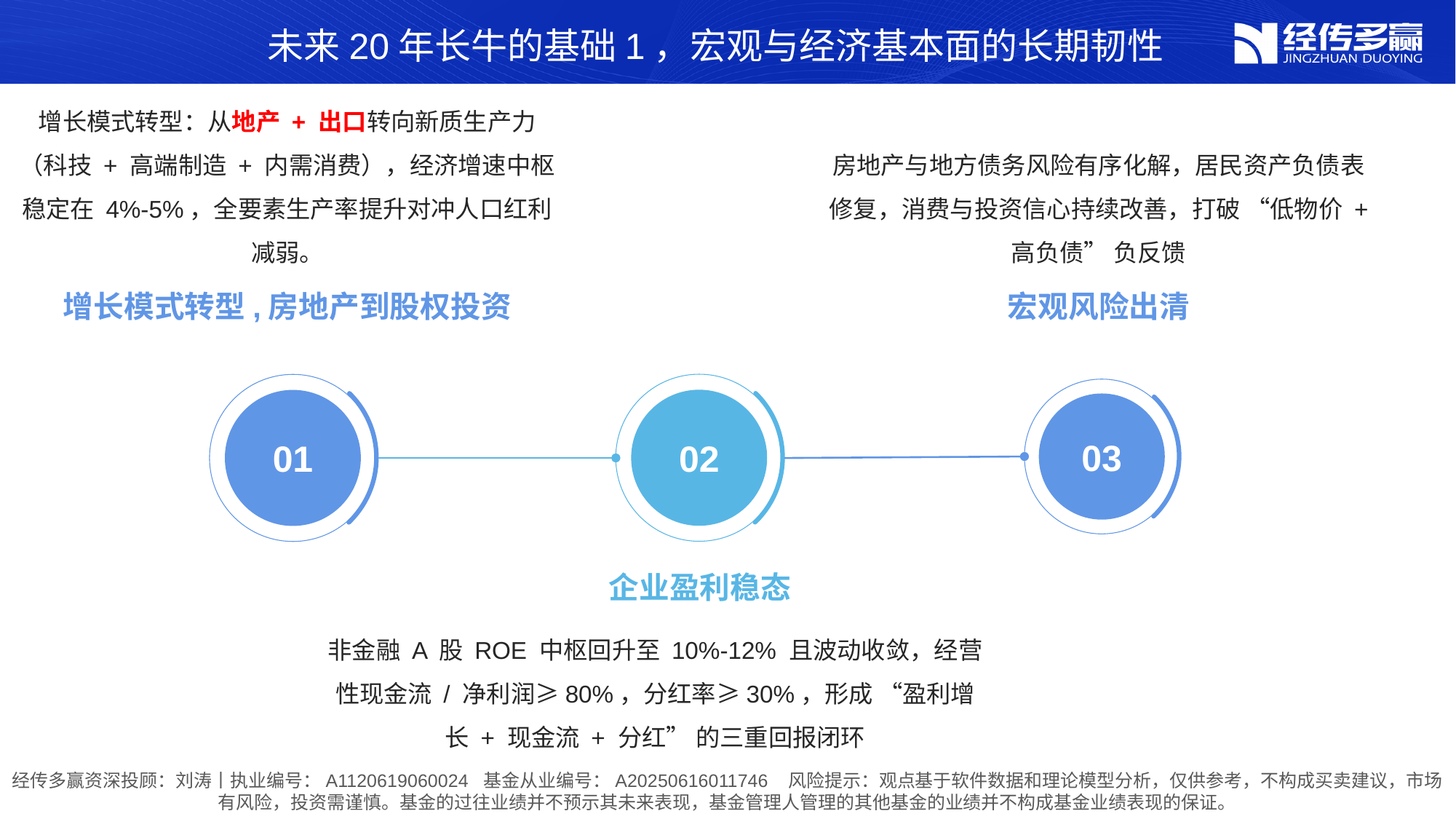

未来20年长牛的基础1，宏观与经济基本面的长期韧性
增长模式转型：从地产 + 出口转向新质生产力（科技 + 高端制造 + 内需消费），经济增速中枢稳定在 4%-5%，全要素生产率提升对冲人口红利减弱。
房地产与地方债务风险有序化解，居民资产负债表修复，消费与投资信心持续改善，打破 “低物价 + 高负债” 负反馈
增长模式转型,房地产到股权投资
宏观风险出清

02
01
03
企业盈利稳态
非金融 A 股 ROE 中枢回升至 10%-12% 且波动收敛，经营性现金流 / 净利润≥80%，分红率≥30%，形成 “盈利增长 + 现金流 + 分红” 的三重回报闭环